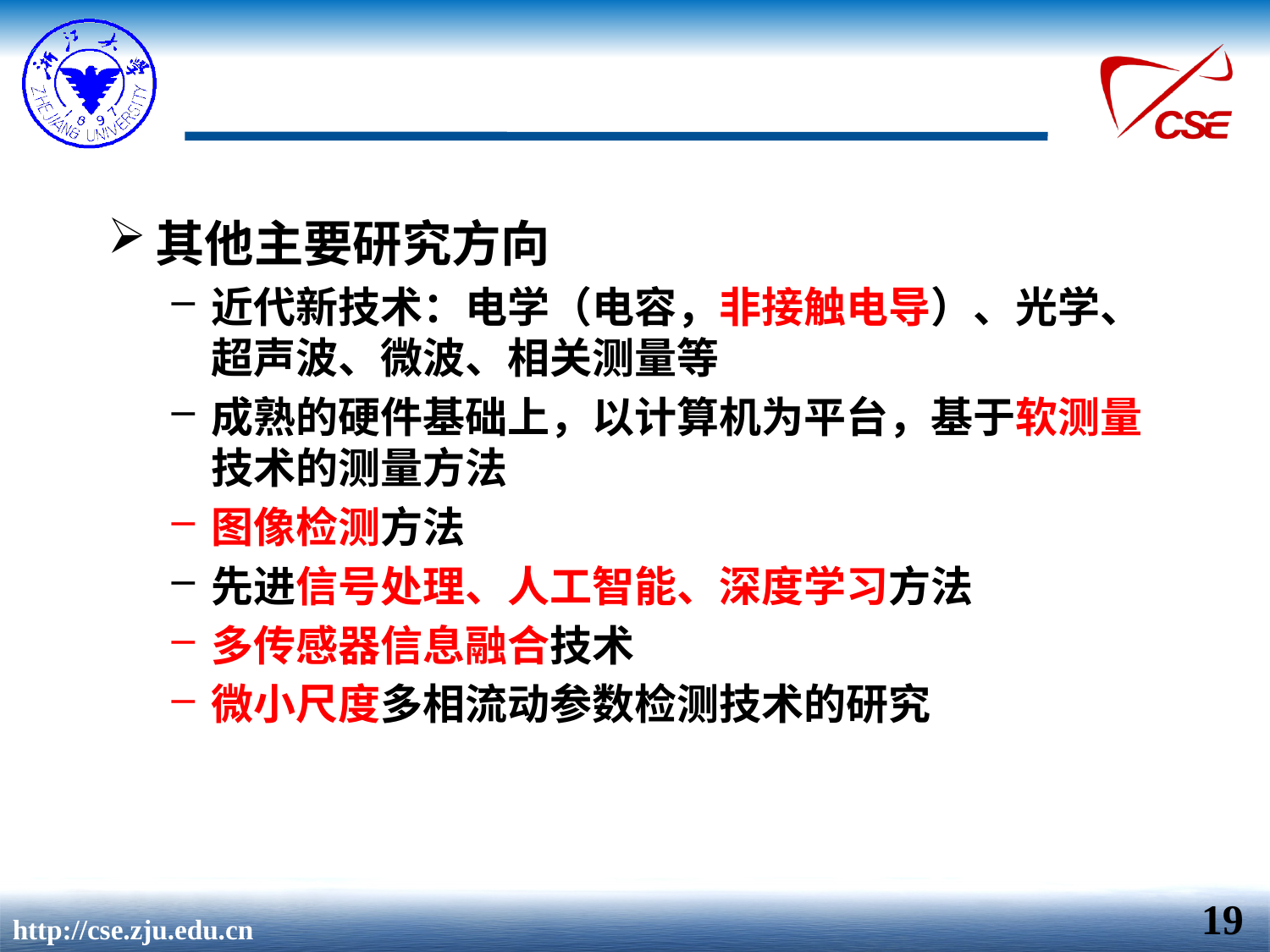

其他主要研究方向
近代新技术：电学（电容，非接触电导）、光学、超声波、微波、相关测量等
成熟的硬件基础上，以计算机为平台，基于软测量技术的测量方法
图像检测方法
先进信号处理、人工智能、深度学习方法
多传感器信息融合技术
微小尺度多相流动参数检测技术的研究